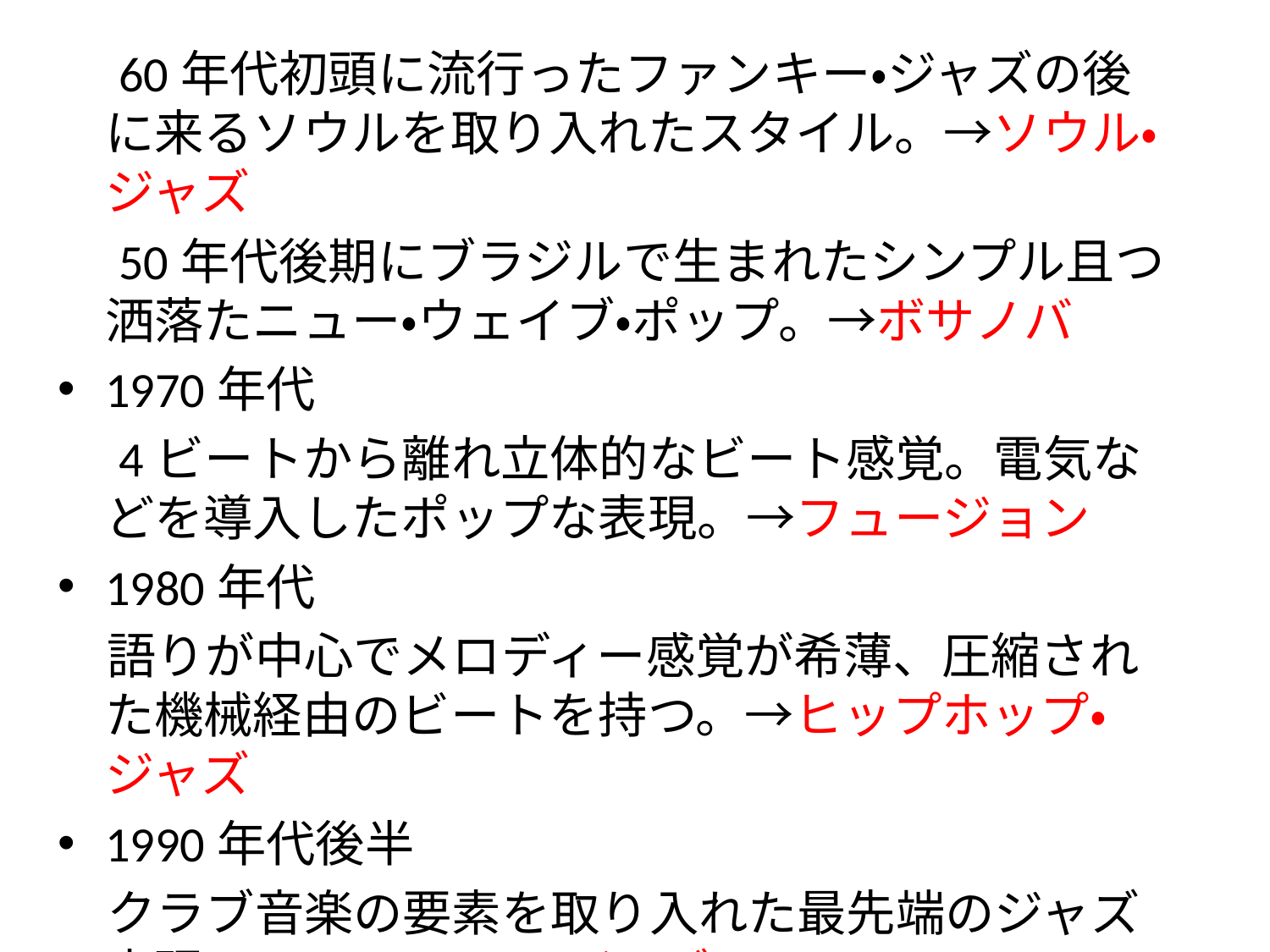

60年代初頭に流行ったファンキー・ジャズの後に来るソウルを取り入れたスタイル。→ソウル・ジャズ
　50年代後期にブラジルで生まれたシンプル且つ洒落たニュー・ウェイブ・ポップ。→ボサノバ
1970年代
　4ビートから離れ立体的なビート感覚。電気などを導入したポップな表現。→フュージョン
1980年代
　語りが中心でメロディー感覚が希薄、圧縮された機械経由のビートを持つ。→ヒップホップ・ジャズ
1990年代後半
　クラブ音楽の要素を取り入れた最先端のジャズ表現→フューチャー・ジャズ

#